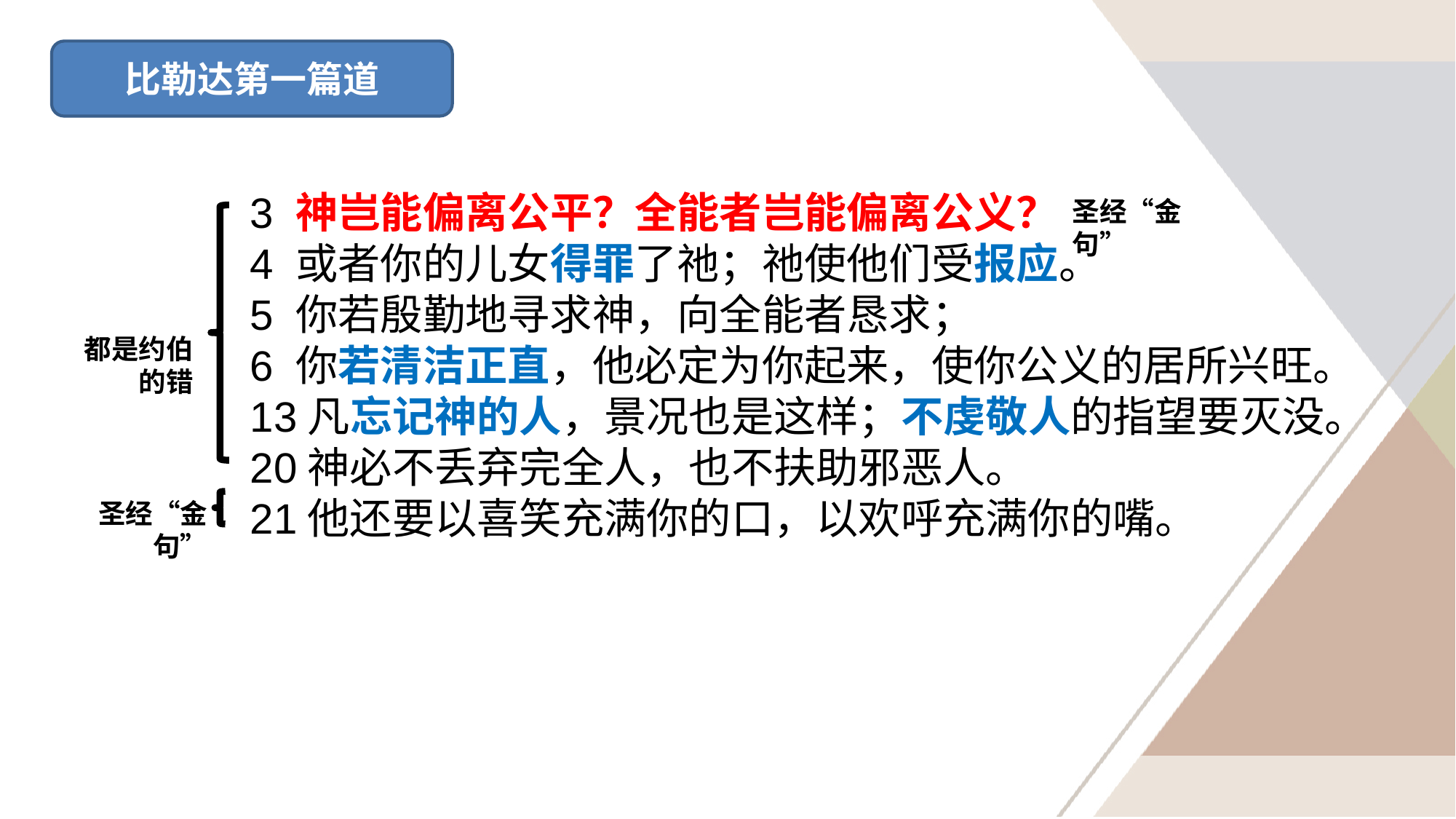

比勒达第一篇道
3 神岂能偏离公平？全能者岂能偏离公义？
4 或者你的儿女得罪了祂；祂使他们受报应。
5 你若殷勤地寻求神，向全能者恳求；
6 你若清洁正直，他必定为你起来，使你公义的居所兴旺。
13凡忘记神的人，景况也是这样；不虔敬人的指望要灭没。
20神必不丢弃完全人，也不扶助邪恶人。
21他还要以喜笑充满你的口，以欢呼充满你的嘴。
圣经“金句”

都是约伯的错
圣经“金句”